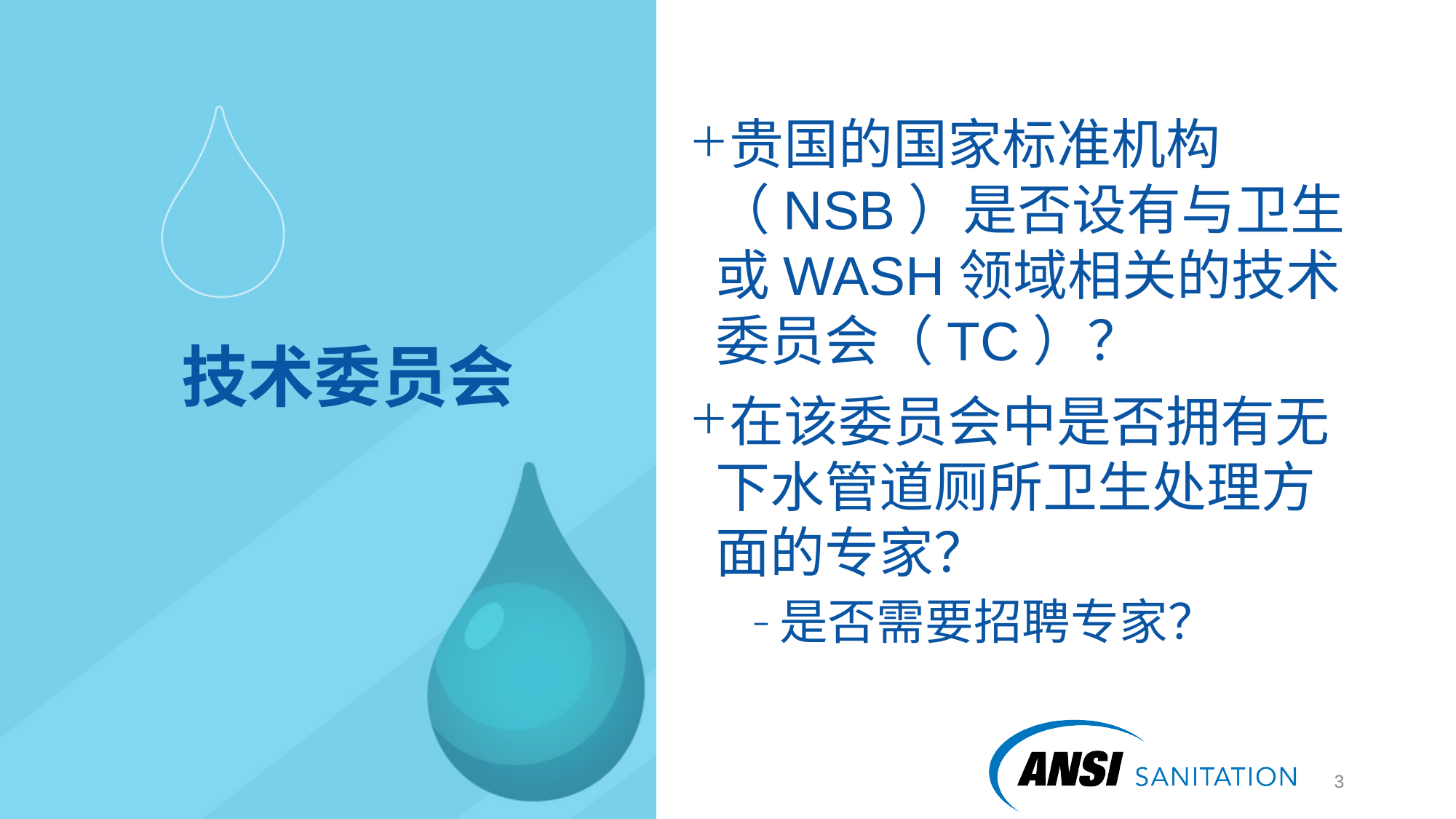

贵国的国家标准机构（NSB）是否设有与卫生或WASH领域相关的技术委员会（TC）？
在该委员会中是否拥有无下水管道厕所卫生处理方面的专家？
是否需要招聘专家？
# 技术委员会
3